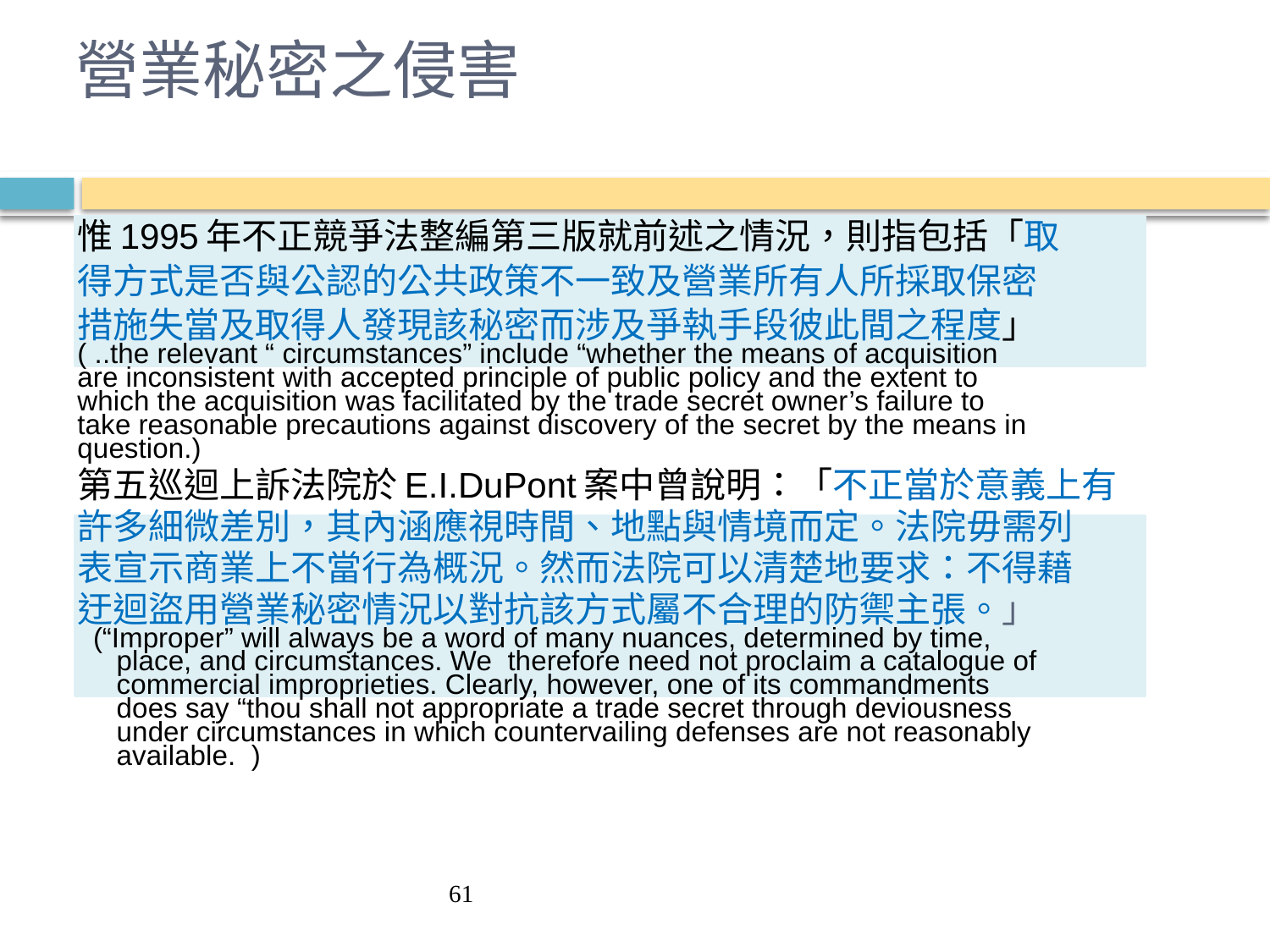

# 營業秘密之侵害
惟1995年不正競爭法整編第三版就前述之情況，則指包括「取
得方式是否與公認的公共政策不一致及營業所有人所採取保密
措施失當及取得人發現該秘密而涉及爭執手段彼此間之程度」
( ..the relevant “ circumstances” include “whether the means of acquisition
are inconsistent with accepted principle of public policy and the extent to
which the acquisition was facilitated by the trade secret owner’s failure to
take reasonable precautions against discovery of the secret by the means in
question.)
第五巡迴上訴法院於E.I.DuPont案中曾說明：「不正當於意義上有
許多細微差別，其內涵應視時間、地點與情境而定。法院毋需列
表宣示商業上不當行為概況。然而法院可以清楚地要求：不得藉
迂迴盜用營業秘密情況以對抗該方式屬不合理的防禦主張。」
  (“Improper” will always be a word of many nuances, determined by time,
     place, and circumstances. We  therefore need not proclaim a catalogue of
     commercial improprieties. Clearly, however, one of its commandments
     does say “thou shall not appropriate a trade secret through deviousness
     under circumstances in which countervailing defenses are not reasonably
     available.  )

61